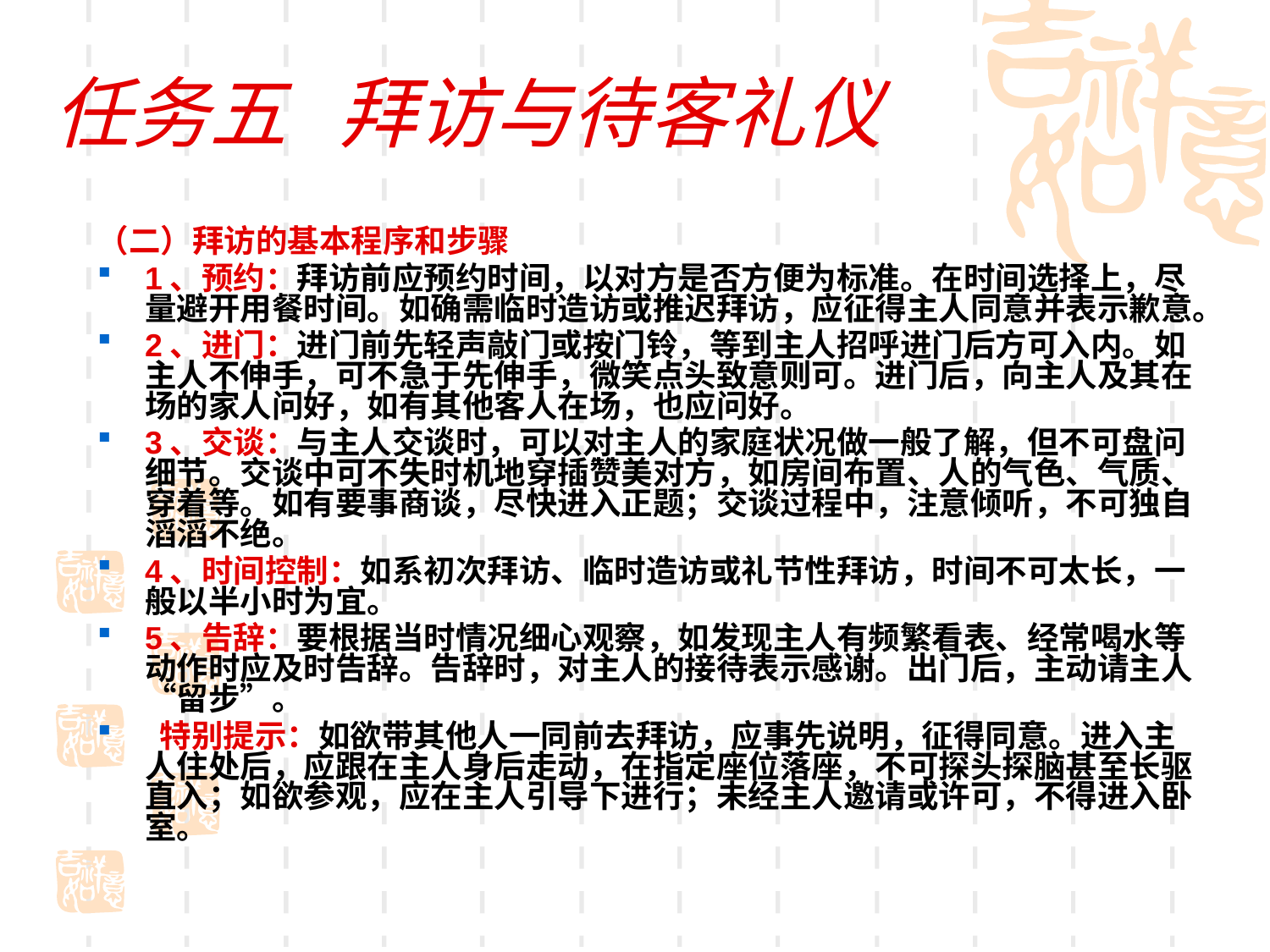

# 任务五   拜访与待客礼仪
（二）拜访的基本程序和步骤
1、预约：拜访前应预约时间，以对方是否方便为标准。在时间选择上，尽量避开用餐时间。如确需临时造访或推迟拜访，应征得主人同意并表示歉意。
2、进门：进门前先轻声敲门或按门铃，等到主人招呼进门后方可入内。如主人不伸手，可不急于先伸手，微笑点头致意则可。进门后，向主人及其在场的家人问好，如有其他客人在场，也应问好。
3、交谈：与主人交谈时，可以对主人的家庭状况做一般了解，但不可盘问细节。交谈中可不失时机地穿插赞美对方，如房间布置、人的气色、气质、穿着等。如有要事商谈，尽快进入正题；交谈过程中，注意倾听，不可独自滔滔不绝。
4、时间控制：如系初次拜访、临时造访或礼节性拜访，时间不可太长，一般以半小时为宜。
5、告辞：要根据当时情况细心观察，如发现主人有频繁看表、经常喝水等动作时应及时告辞。告辞时，对主人的接待表示感谢。出门后，主动请主人“留步”。
 特别提示：如欲带其他人一同前去拜访，应事先说明，征得同意。进入主人住处后，应跟在主人身后走动，在指定座位落座，不可探头探脑甚至长驱直入；如欲参观，应在主人引导下进行；未经主人邀请或许可，不得进入卧室。